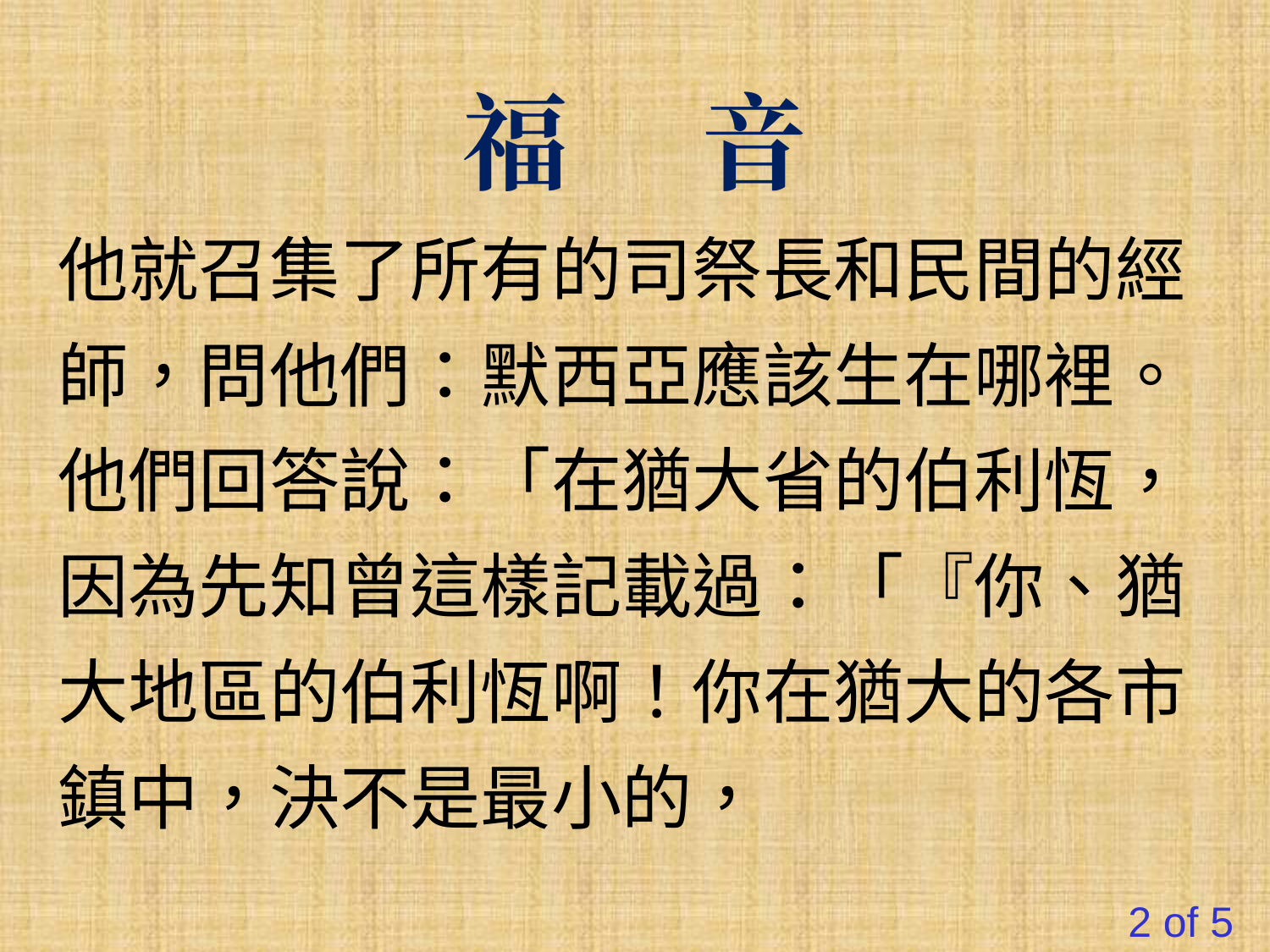

福     音
他就召集了所有的司祭長和民間的經師，問他們：默西亞應該生在哪裡。他們回答說：「在猶大省的伯利恆，因為先知曾這樣記載過：「『你、猶大地區的伯利恆啊！你在猶大的各市鎮中，決不是最小的，
2 of 5